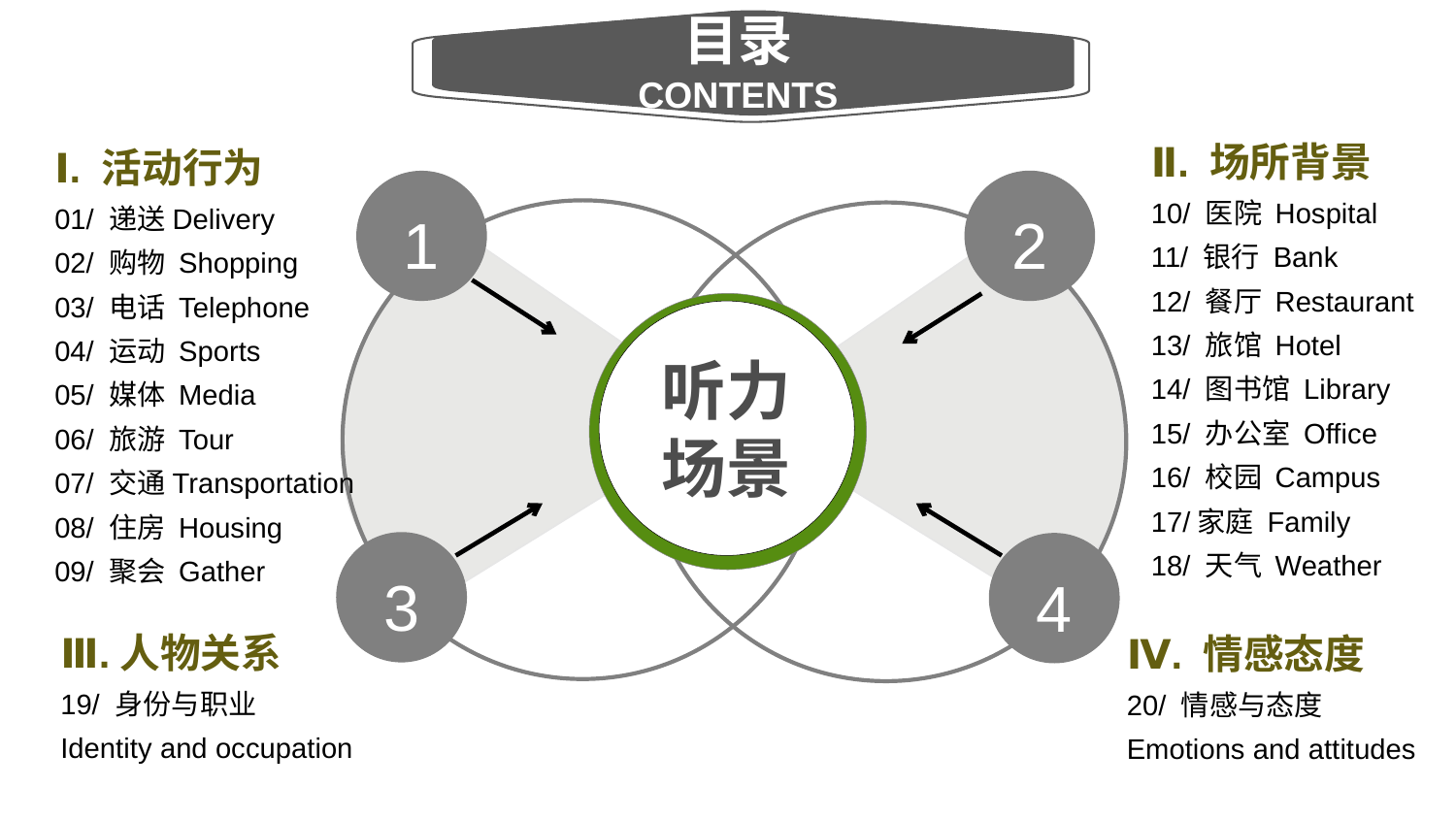

目录
CONTENTS

Ⅱ. 场所背景
10/ 医院 Hospital
11/ 银行 Bank
12/ 餐厅 Restaurant
13/ 旅馆 Hotel
14/ 图书馆 Library
15/ 办公室 Office
16/ 校园 Campus
17/家庭 Family
18/ 天气 Weather
Ⅰ. 活动行为
01/ 递送Delivery
02/ 购物 Shopping
03/ 电话 Telephone
04/ 运动 Sports
05/ 媒体 Media
06/ 旅游 Tour
07/ 交通Transportation
08/ 住房 Housing
09/ 聚会 Gather
2
1

听力场景
3
4
Ⅲ.人物关系
19/ 身份与职业
Identity and occupation
Ⅳ. 情感态度
20/ 情感与态度Emotions and attitudes